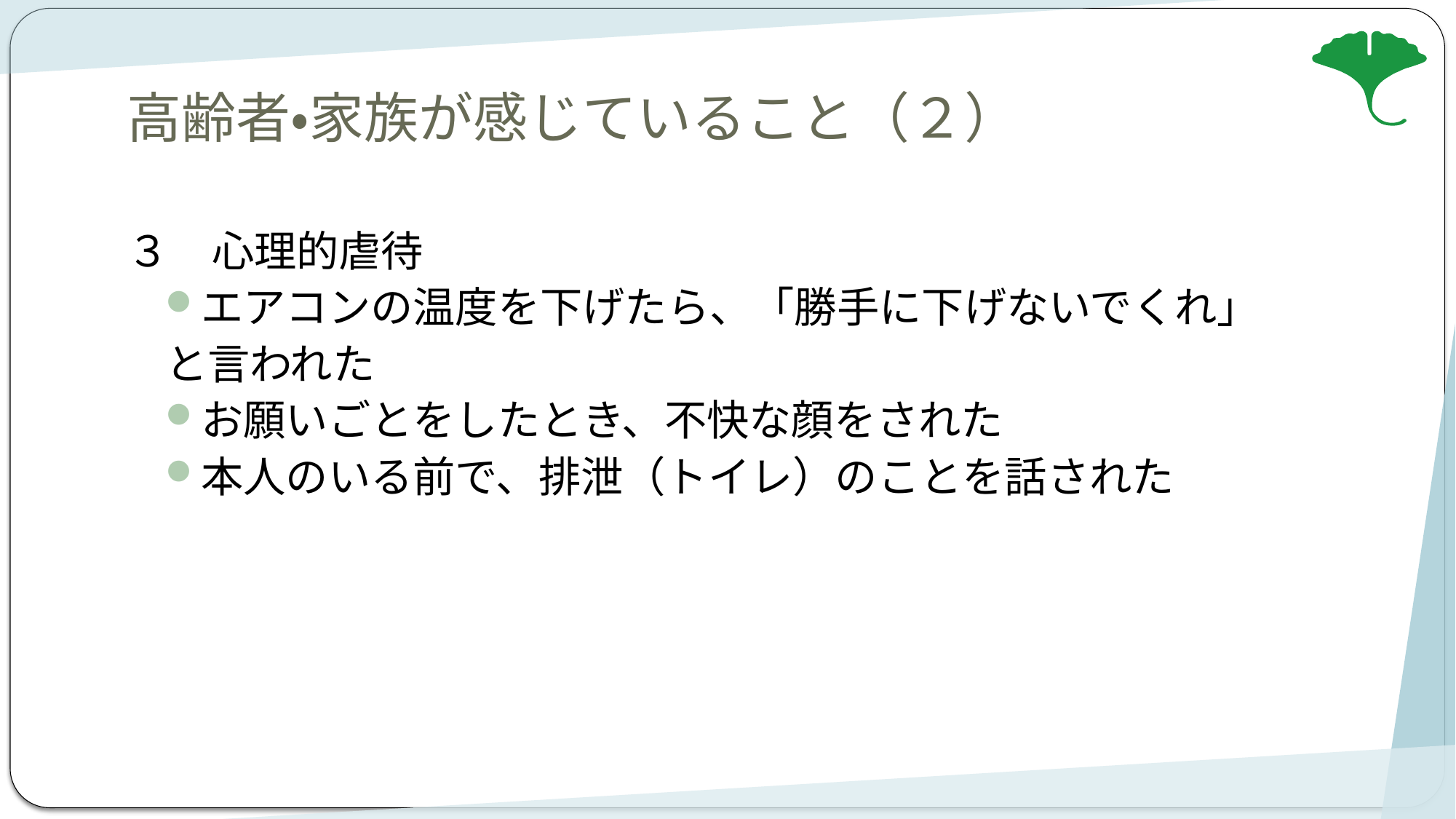

# 高齢者・家族が感じていること（２）

３　心理的虐待
エアコンの温度を下げたら、「勝手に下げないでくれ」
と言われた
お願いごとをしたとき、不快な顔をされた
本人のいる前で、排泄（トイレ）のことを話された